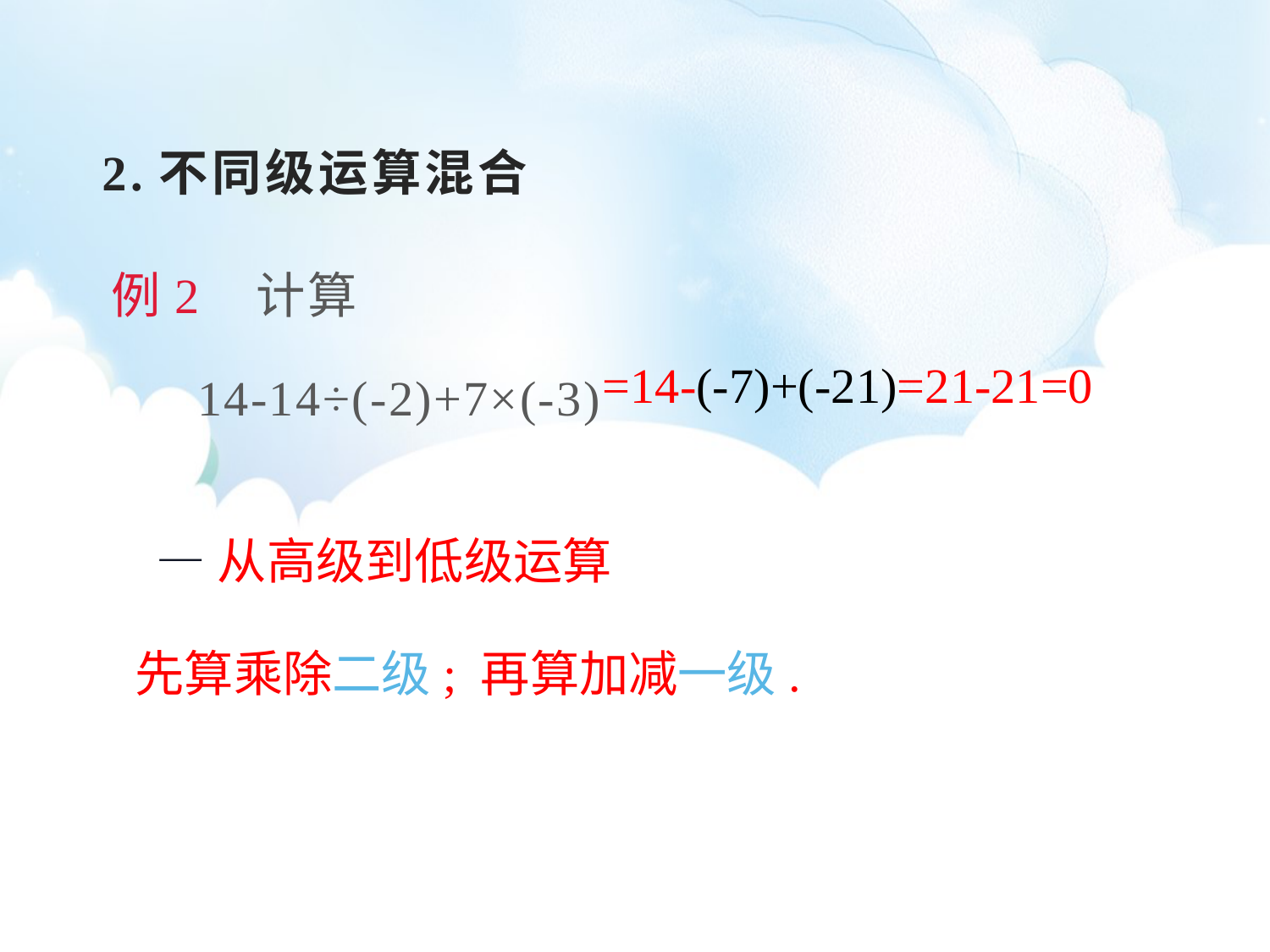

# 2.不同级运算混合
例2   计算
      14-14÷(-2)+7×(-3)

=14-(-7)+(-21)=21-21=0

     —从高级到低级运算
  先算乘除二级; 再算加减一级.